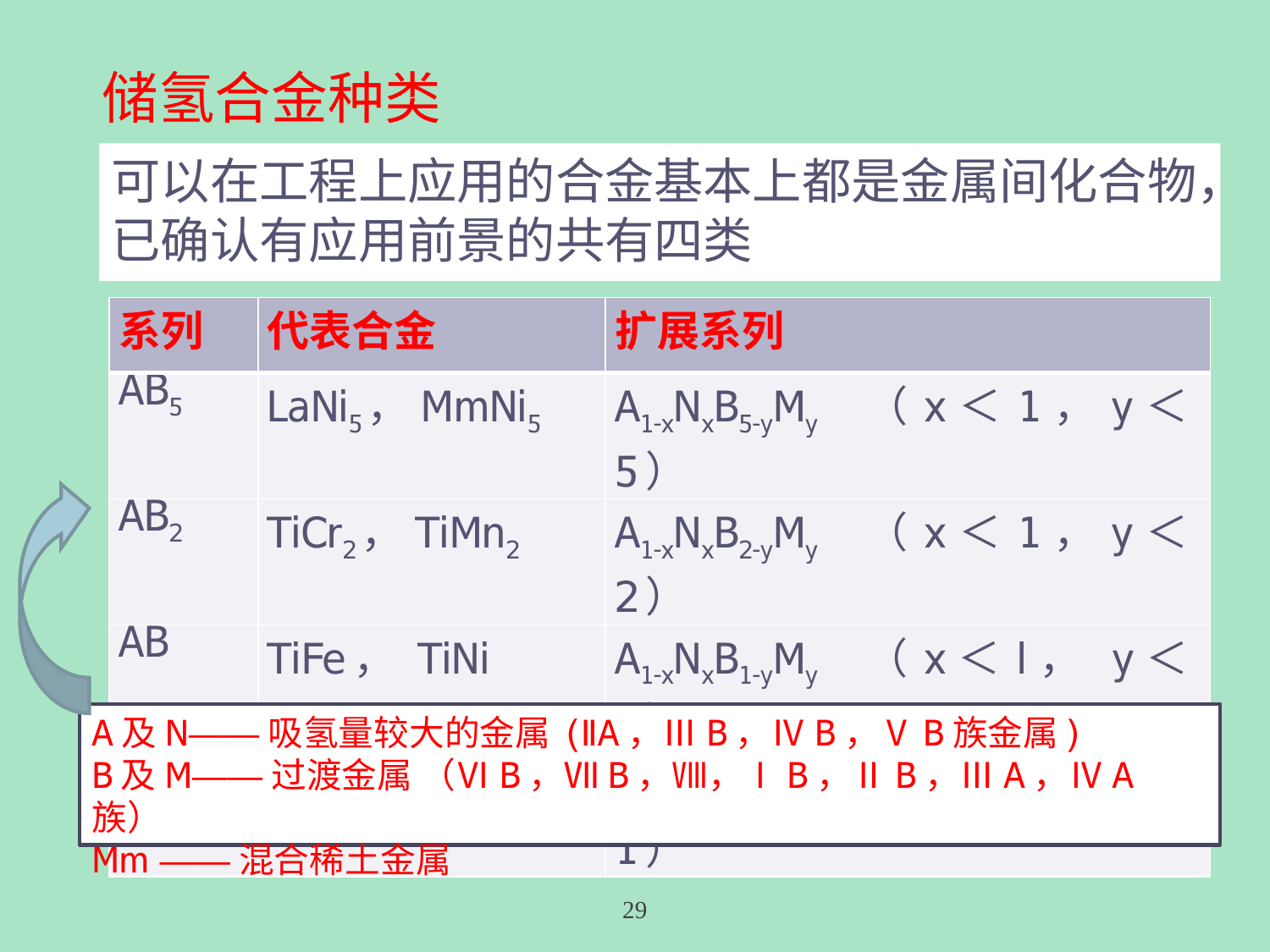

储氢合金种类
可以在工程上应用的合金基本上都是金属间化合物，已确认有应用前景的共有四类
| 系列 | 代表合金 | 扩展系列 |
| --- | --- | --- |
| AB5 | LaNi5，MmNi5 | A1-xNxB5-yMy （x＜1，y＜5） |
| AB2 | TiCr2，TiMn2 | A1-xNxB2-yMy （x＜1，y＜2） |
| AB | TiFe， TiNi | A1-xNxB1-yMy （x＜l， y＜1） |
| A2B | Mg2Ni，Ti2Ni | A2-xNxB1-yMy （x＜2，y＜1） |

A及N——吸氢量较大的金属 (ⅡA，ⅢB，ⅣB，ⅤB族金属)
B及M——过渡金属 （ⅥB，ⅦB，Ⅷ，ⅠB，ⅡB，ⅢA，ⅣA族）
Mm ——混合稀土金属
29